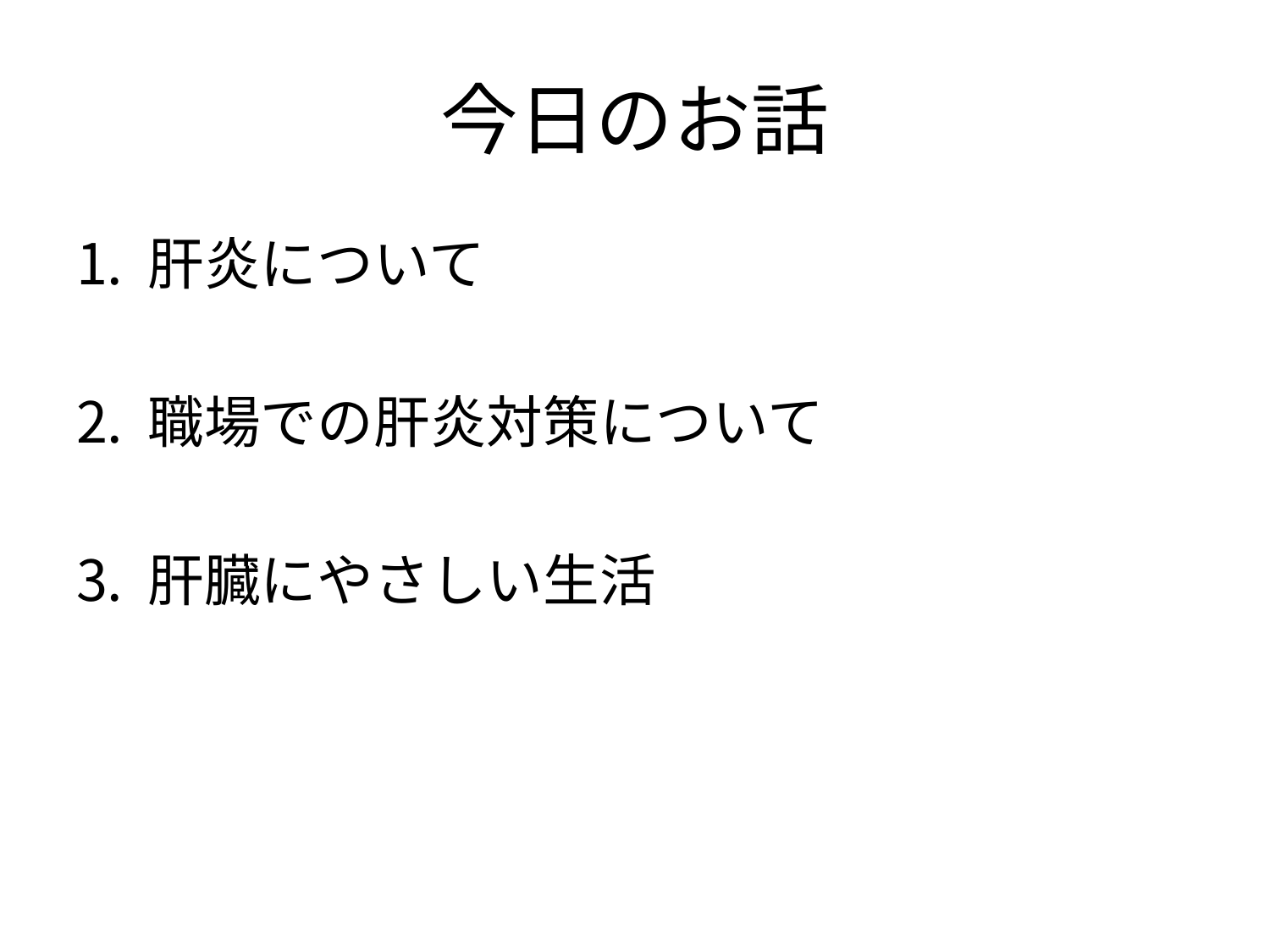

# 今日のお話
肝炎について

職場での肝炎対策について

肝臓にやさしい生活